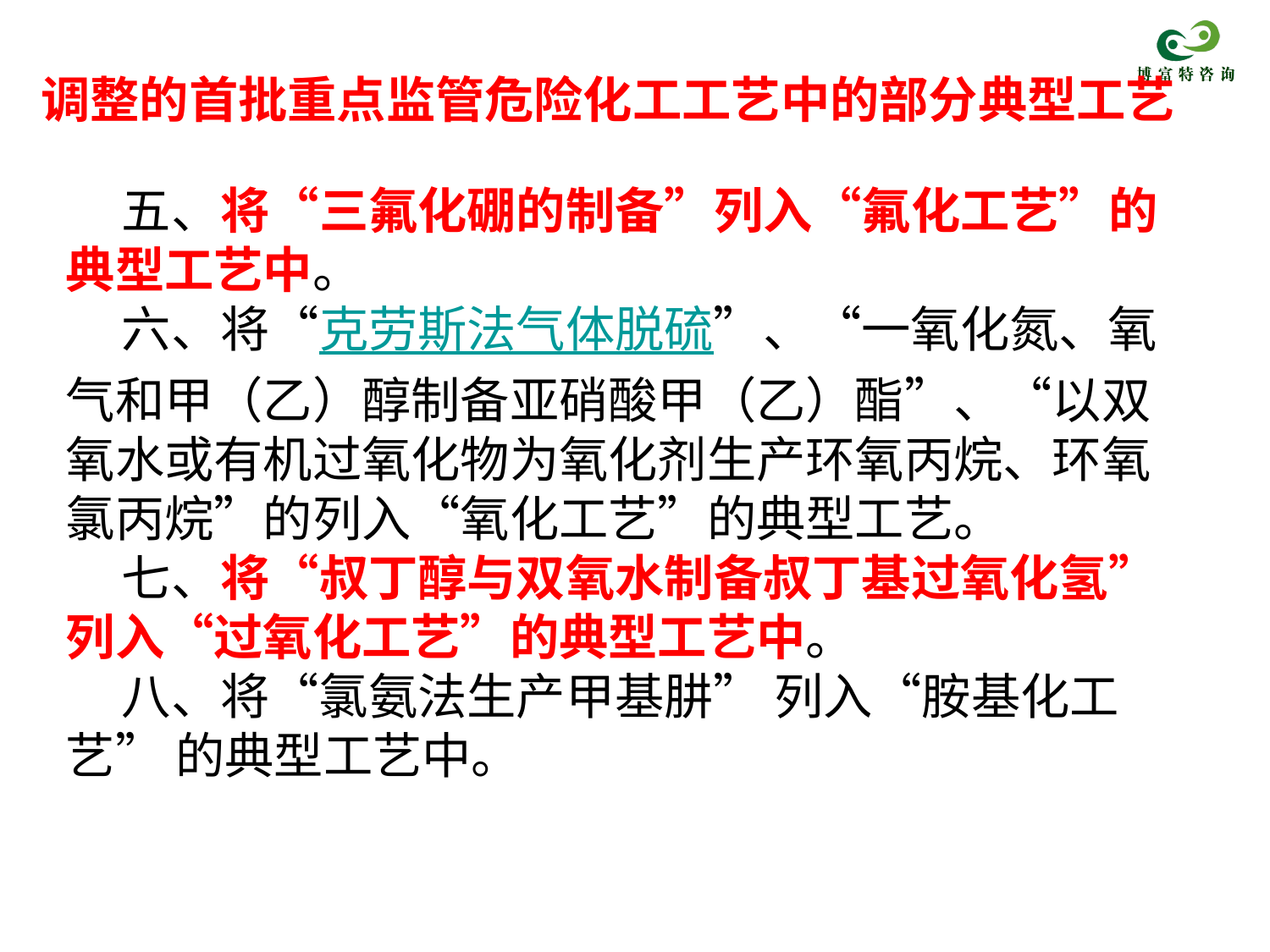

# 调整的首批重点监管危险化工工艺中的部分典型工艺
    五、将“三氟化硼的制备”列入“氟化工艺”的典型工艺中。
    六、将“克劳斯法气体脱硫”、“一氧化氮、氧气和甲（乙）醇制备亚硝酸甲（乙）酯”、“以双氧水或有机过氧化物为氧化剂生产环氧丙烷、环氧氯丙烷”的列入“氧化工艺”的典型工艺。
    七、将“叔丁醇与双氧水制备叔丁基过氧化氢” 列入“过氧化工艺”的典型工艺中。
    八、将“氯氨法生产甲基肼” 列入“胺基化工艺” 的典型工艺中。